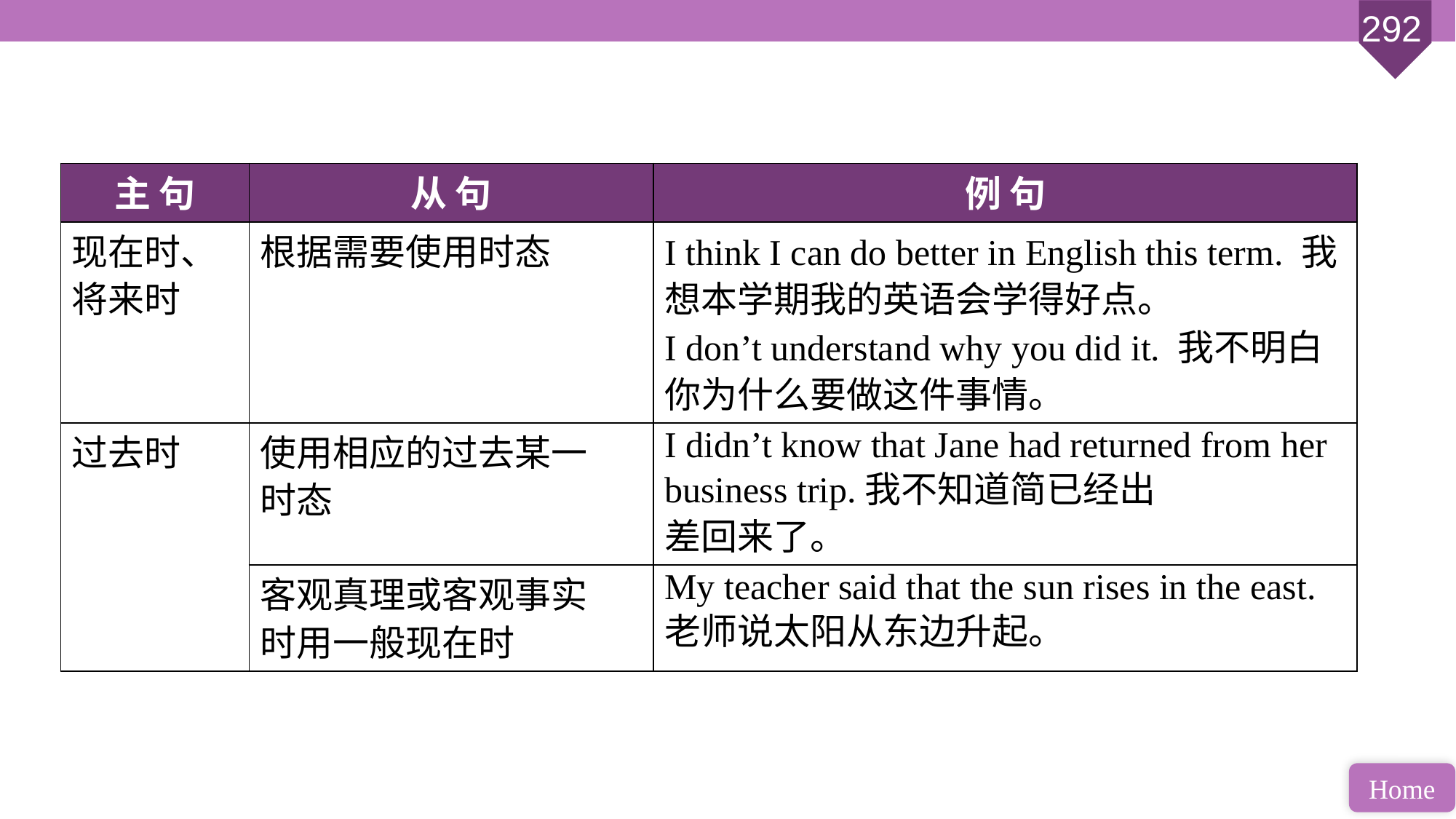

| 主 句 | 从 句 | 例 句 |
| --- | --- | --- |
| 现在时、 将来时 | 根据需要使用时态 | I think I can do better in English this term. 我想本学期我的英语会学得好点。 I don’t understand why you did it. 我不明白你为什么要做这件事情。 |
| 过去时 | 使用相应的过去某一 时态 | I didn’t know that Jane had returned from her business trip.我不知道简已经出 差回来了。 |
|  | 客观真理或客观事实 时用一般现在时 | My teacher said that the sun rises in the east. 老师说太阳从东边升起。 |